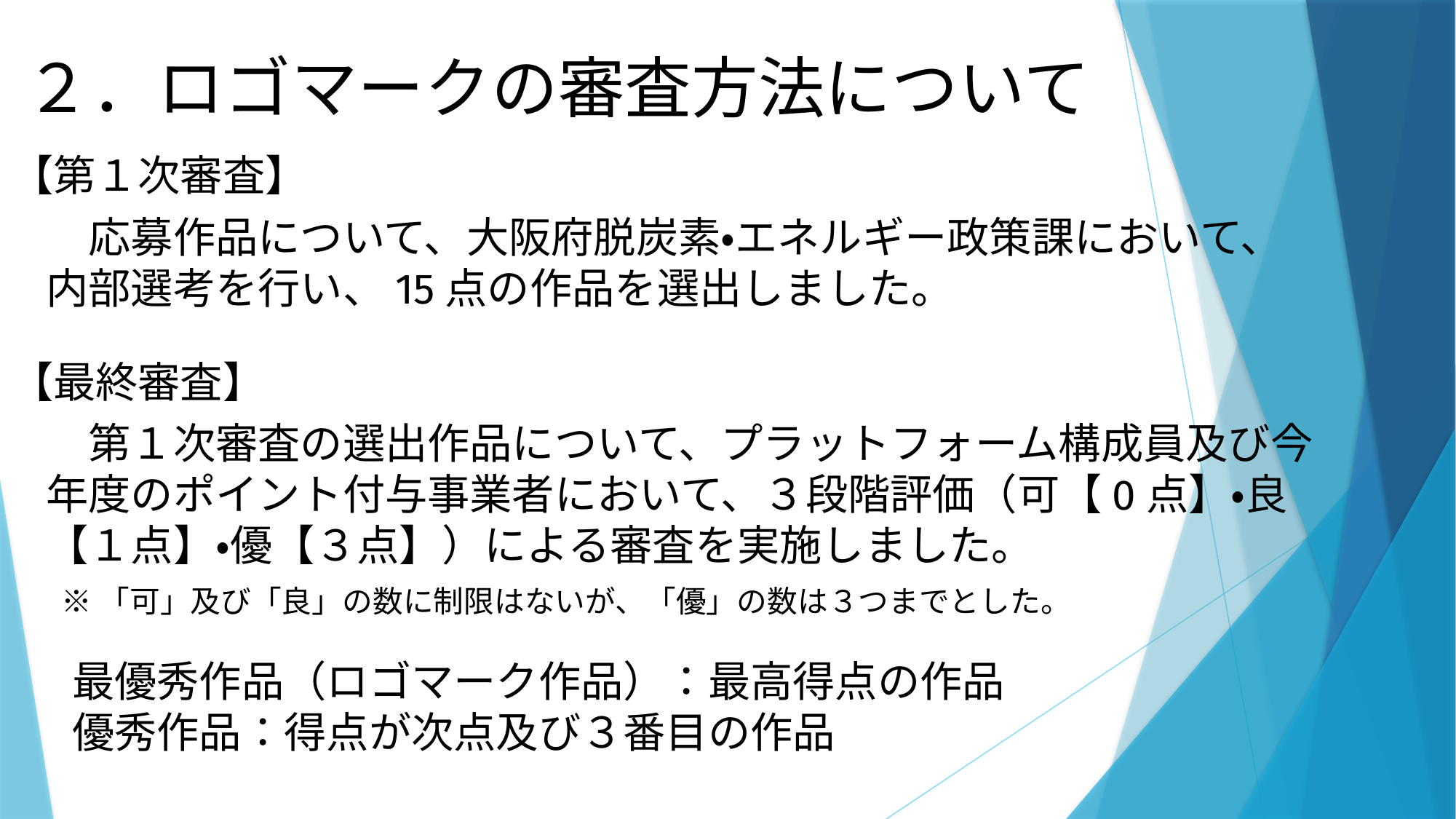

２．ロゴマークの審査方法について
【第１次審査】

　応募作品について、大阪府脱炭素・エネルギー政策課において、内部選考を行い、15点の作品を選出しました。
【最終審査】
　第１次審査の選出作品について、プラットフォーム構成員及び今年度のポイント付与事業者において、３段階評価（可【0点】・良【１点】・優【３点】）による審査を実施しました。
※「可」及び「良」の数に制限はないが、「優」の数は３つまでとした。
最優秀作品（ロゴマーク作品）：最高得点の作品
優秀作品：得点が次点及び３番目の作品